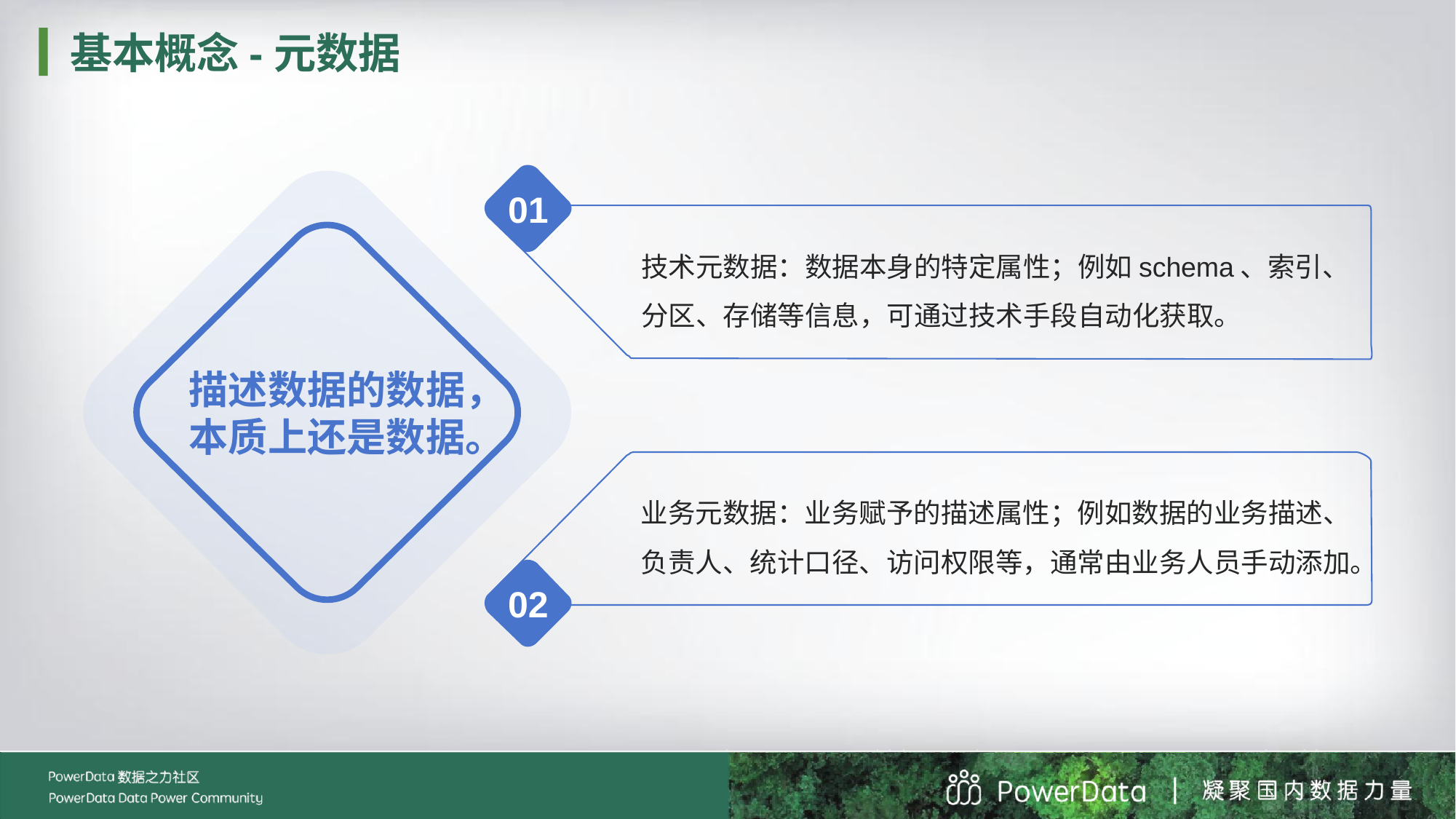

基本概念-元数据

01

技术元数据：数据本身的特定属性；例如schema、索引、分区、存储等信息，可通过技术手段自动化获取。
描述数据的数据，本质上还是数据。
业务元数据：业务赋予的描述属性；例如数据的业务描述、负责人、统计口径、访问权限等，通常由业务人员手动添加。
02